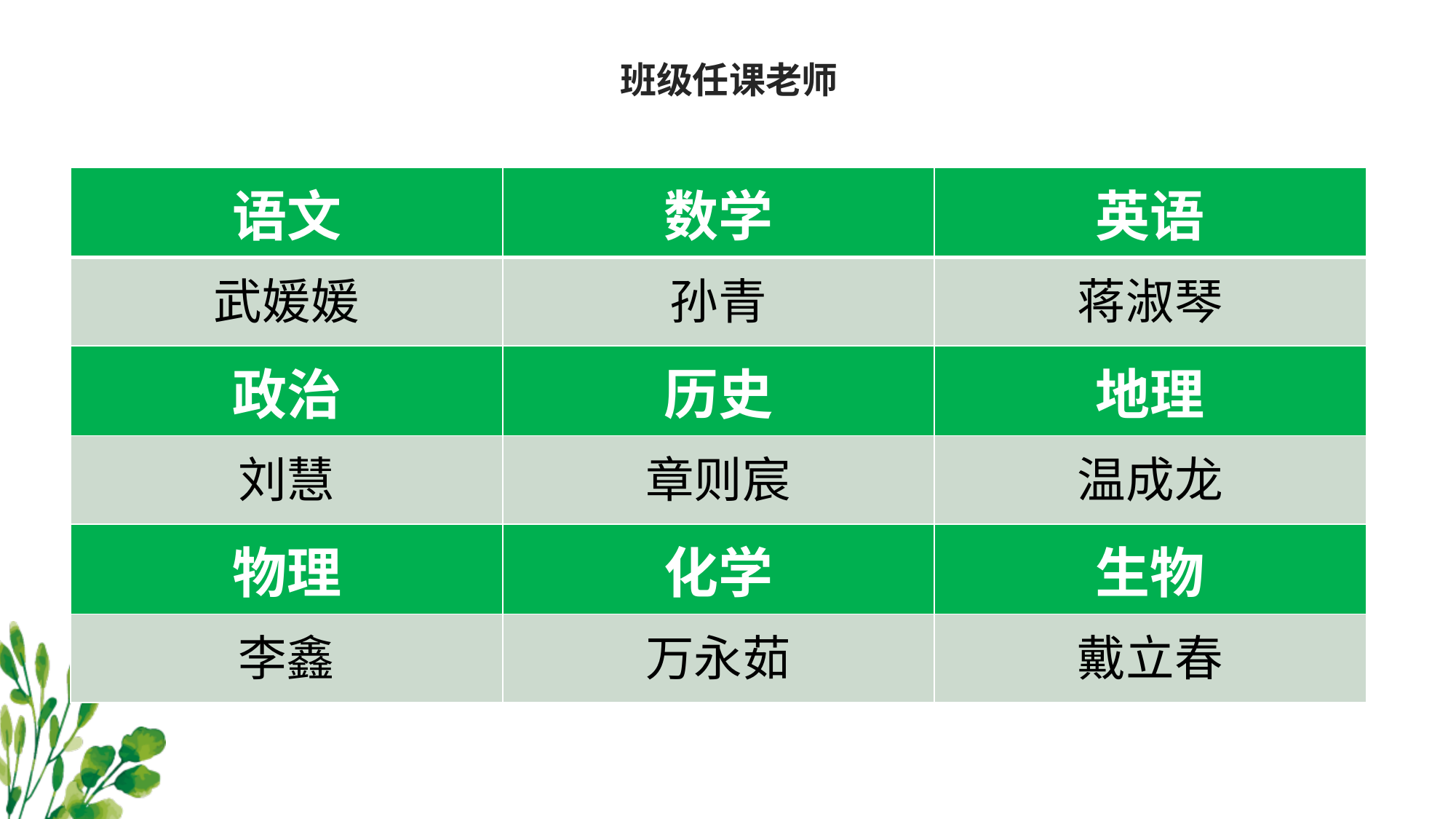

# 班级任课老师
| 语文 | 数学 | 英语 |
| --- | --- | --- |
| 武媛媛 | 孙青 | 蒋淑琴 |
| 政治 | 历史 | 地理 |
| 刘慧 | 章则宸 | 温成龙 |
| 物理 | 化学 | 生物 |
| 李鑫 | 万永茹 | 戴立春 |